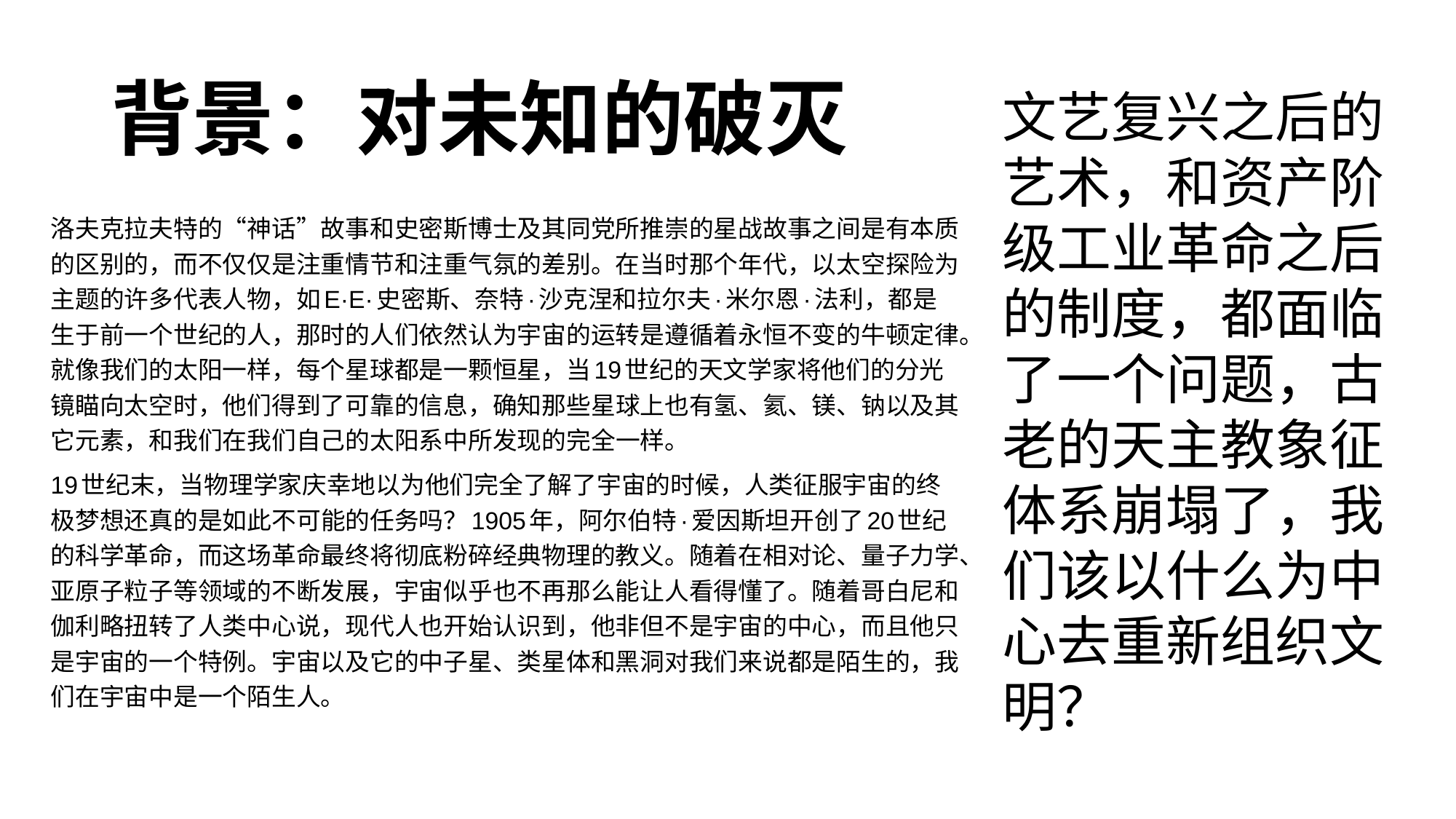

# 背景：对未知的破灭
文艺复兴之后的艺术，和资产阶级工业革命之后的制度，都面临了一个问题，古老的天主教象征体系崩塌了，我们该以什么为中心去重新组织文明？
洛夫克拉夫特的“神话”故事和史密斯博士及其同党所推崇的星战故事之间是有本质的区别的，而不仅仅是注重情节和注重气氛的差别。在当时那个年代，以太空探险为主题的许多代表人物，如E·E·史密斯、奈特·沙克涅和拉尔夫·米尔恩·法利，都是生于前一个世纪的人，那时的人们依然认为宇宙的运转是遵循着永恒不变的牛顿定律。就像我们的太阳一样，每个星球都是一颗恒星，当19世纪的天文学家将他们的分光镜瞄向太空时，他们得到了可靠的信息，确知那些星球上也有氢、氦、镁、钠以及其它元素，和我们在我们自己的太阳系中所发现的完全一样。
19世纪末，当物理学家庆幸地以为他们完全了解了宇宙的时候，人类征服宇宙的终极梦想还真的是如此不可能的任务吗？1905年，阿尔伯特·爱因斯坦开创了20世纪的科学革命，而这场革命最终将彻底粉碎经典物理的教义。随着在相对论、量子力学、亚原子粒子等领域的不断发展，宇宙似乎也不再那么能让人看得懂了。随着哥白尼和伽利略扭转了人类中心说，现代人也开始认识到，他非但不是宇宙的中心，而且他只是宇宙的一个特例。宇宙以及它的中子星、类星体和黑洞对我们来说都是陌生的，我们在宇宙中是一个陌生人。